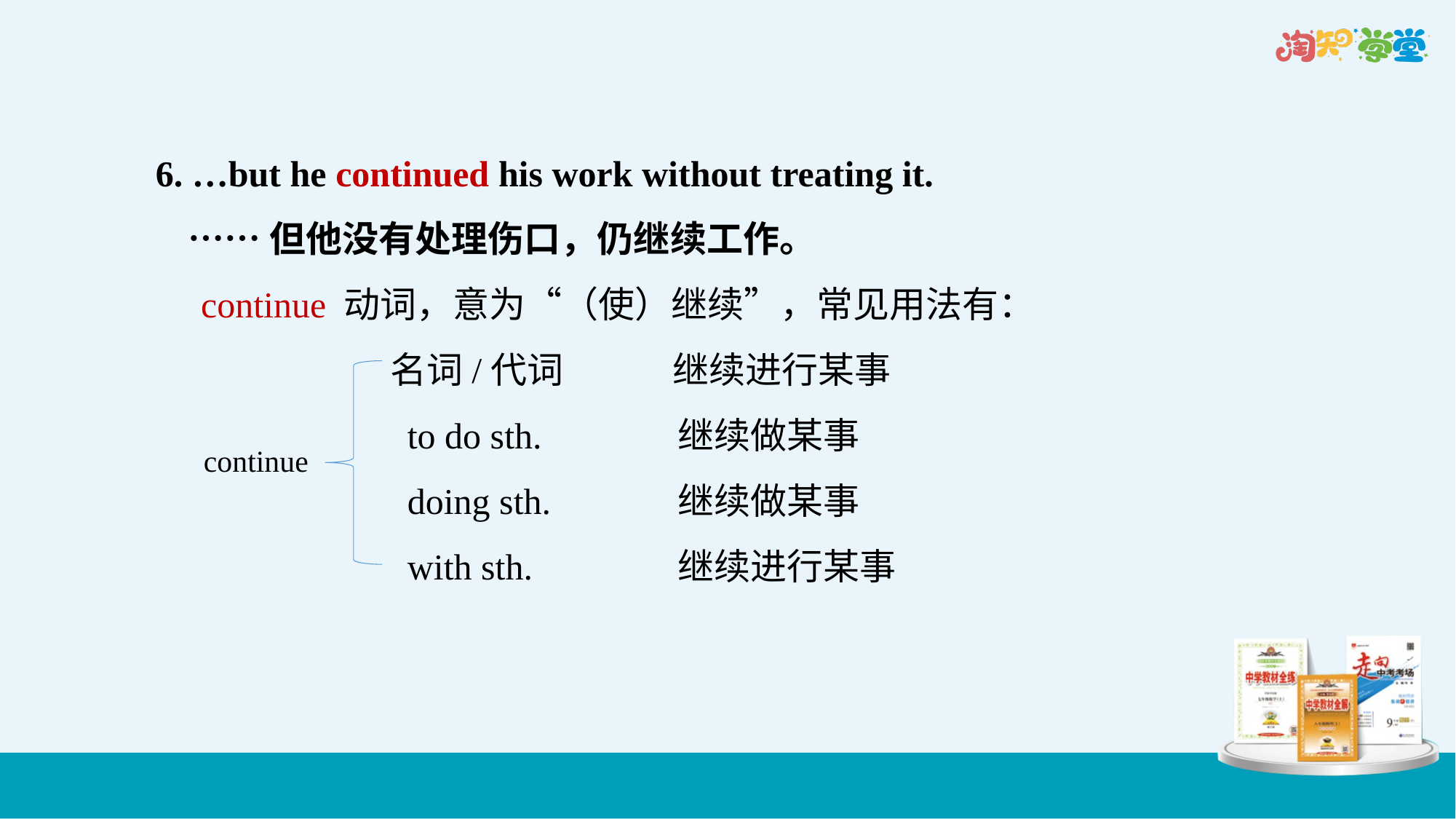

6. …but he continued his work without treating it.
    ……但他没有处理伤口，仍继续工作。
　continue 动词，意为“（使）继续”，常见用法有：
　　　　　　  名词/代词　　　继续进行某事
　　　　　　   to do sth.              继续做某事
　　　　　　   doing sth.             继续做某事
　　　　　　   with sth.               继续进行某事

continue